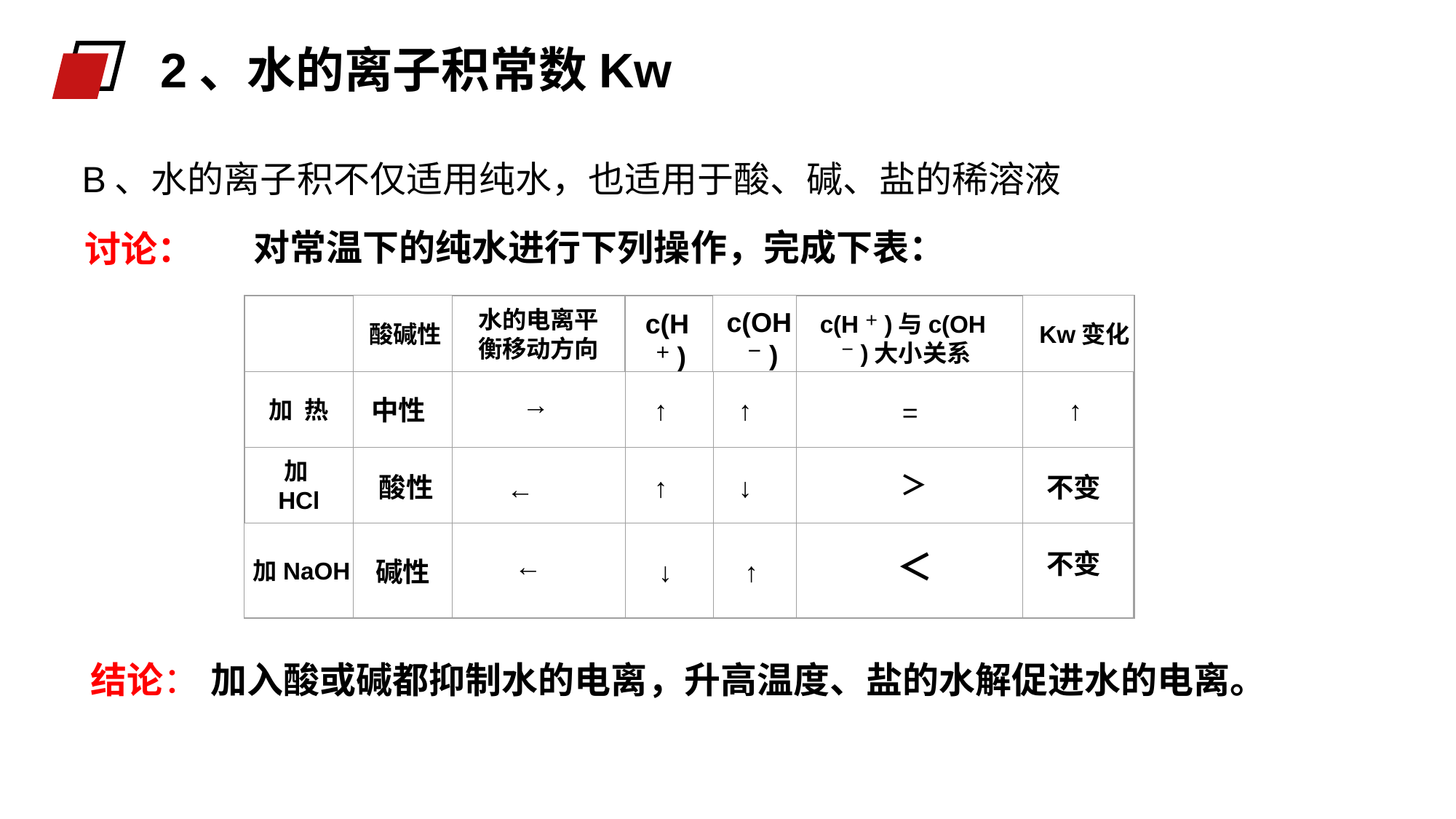

2、水的离子积常数Kw
B、水的离子积不仅适用纯水，也适用于酸、碱、盐的稀溶液
对常温下的纯水进行下列操作，完成下表：
讨论：

酸碱性

水的电离平衡移动方向

c(H＋)

c(OH－)

c(H＋)与c(OH－)大小关系

Kw变化

加  热

加HCl

加NaOH

→
中性
↑
↑
↑
=
＞
酸性
↑
↓
不变
←
＜
不变
←
碱性
↓
↑
结论：
加入酸或碱都抑制水的电离，升高温度、盐的水解促进水的电离。